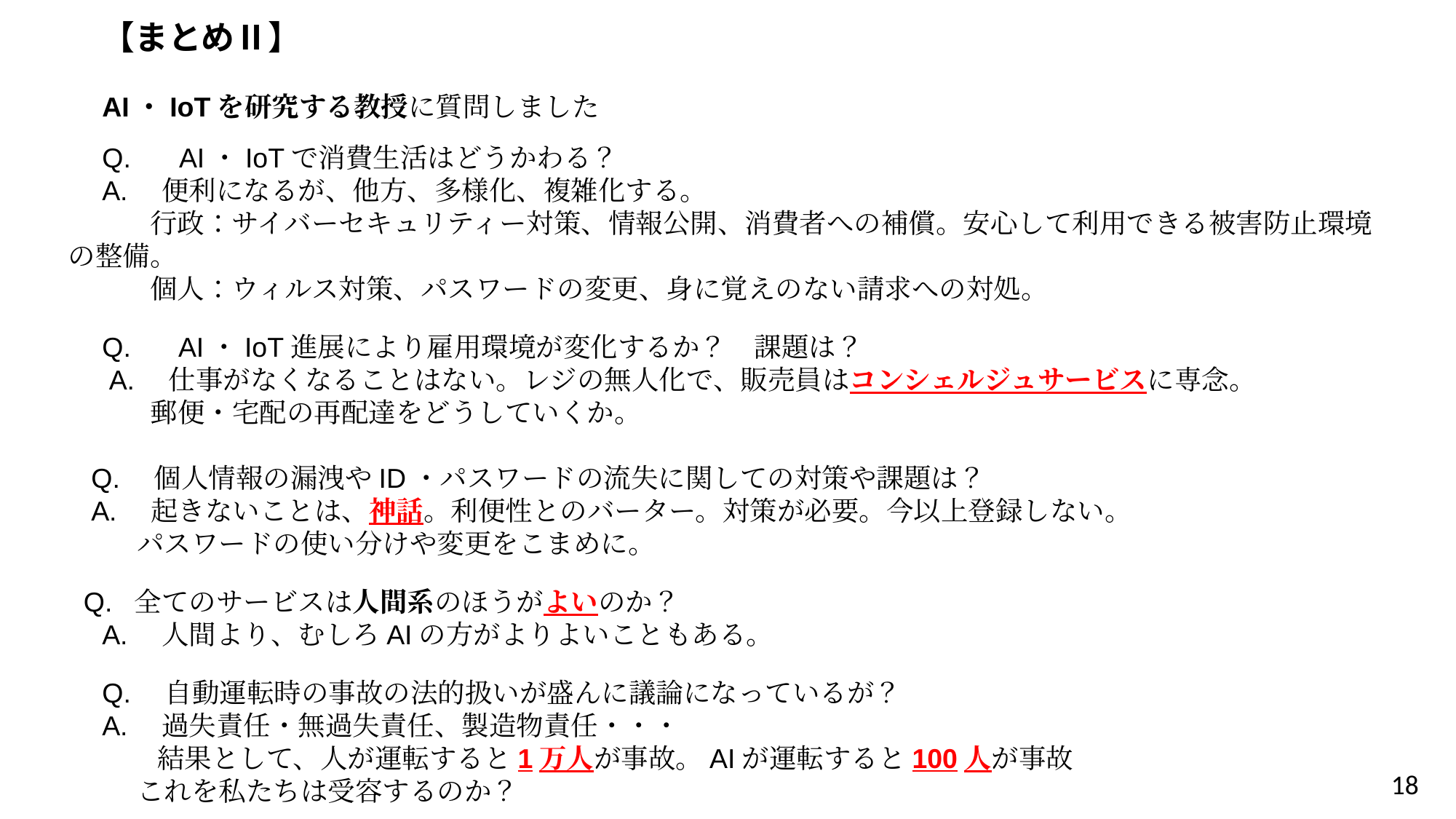

【まとめⅡ】

　AI・IoTを研究する教授に質問しました

　Q. 　AI・IoTで消費生活はどうかわる？
　A.　便利になるが、他方、多様化、複雑化する。
　　　行政：サイバーセキュリティー対策、情報公開、消費者への補償。安心して利用できる被害防止環境の整備。
　　　個人：ウィルス対策、パスワードの変更、身に覚えのない請求への対処。

　Q.　 AI・IoT進展により雇用環境が変化するか？　課題は？
　 A.　仕事がなくなることはない。レジの無人化で、販売員はコンシェルジュサービスに専念。
　　    郵便・宅配の再配達をどうしていくか。

   Q.　個人情報の漏洩やID・パスワードの流失に関しての対策や課題は？
   A.　起きないことは、神話。利便性とのバーター。対策が必要。今以上登録しない。
         パスワードの使い分けや変更をこまめに。

  Q.  全てのサービスは人間系のほうがよいのか？
　A.　人間より、むしろAIの方がよりよいこともある。

　Q.　自動運転時の事故の法的扱いが盛んに議論になっているが？
　A.　過失責任・無過失責任、製造物責任・・・
　　　 結果として、人が運転すると1万人が事故。AIが運転すると100人が事故
         これを私たちは受容するのか？
18
18